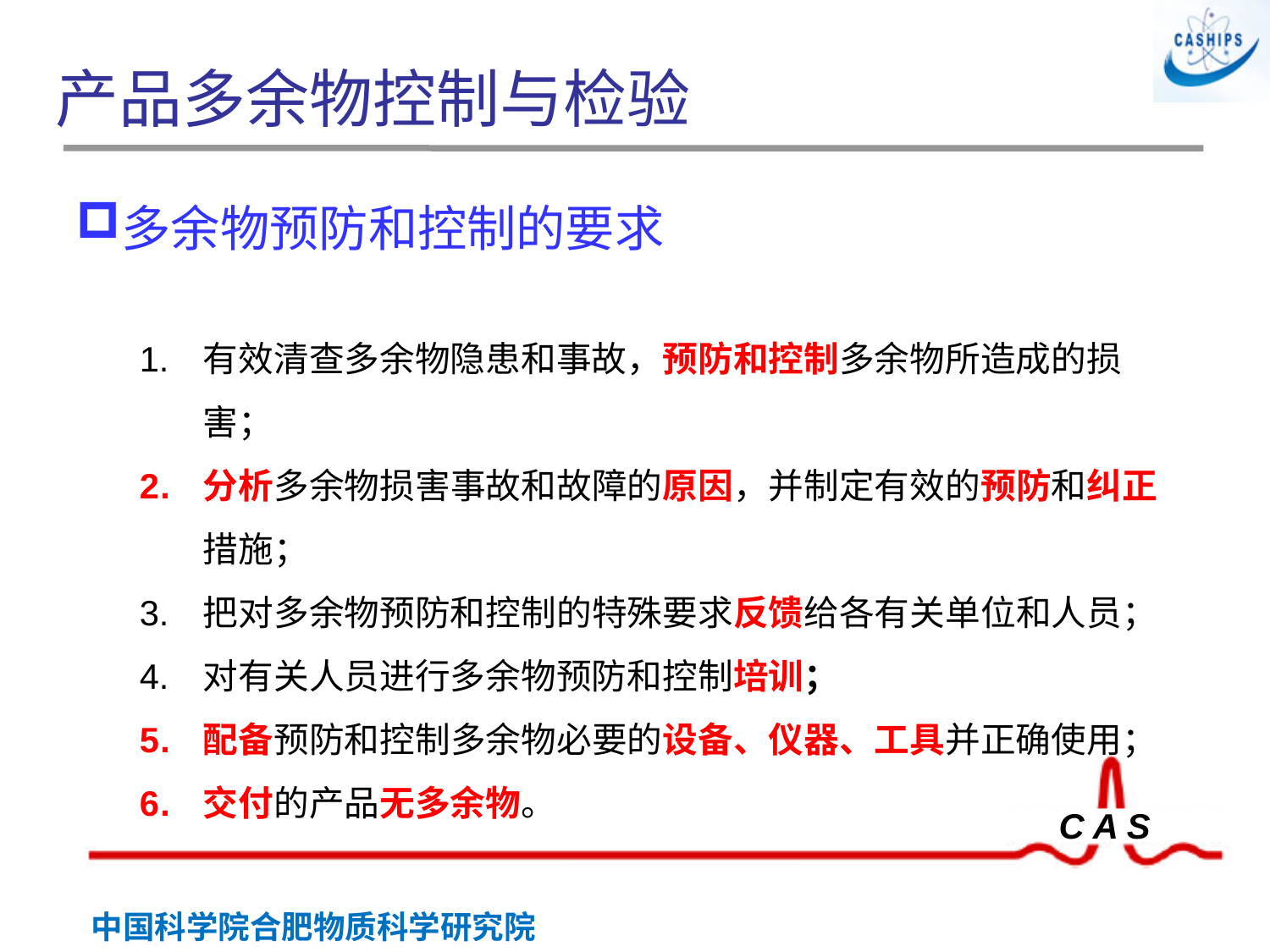

# 产品多余物控制与检验
多余物预防和控制的要求

有效清查多余物隐患和事故，预防和控制多余物所造成的损害；
分析多余物损害事故和故障的原因，并制定有效的预防和纠正措施；
把对多余物预防和控制的特殊要求反馈给各有关单位和人员；
对有关人员进行多余物预防和控制培训；
配备预防和控制多余物必要的设备、仪器、工具并正确使用；
交付的产品无多余物。
  胶印章
钢印章
封印章